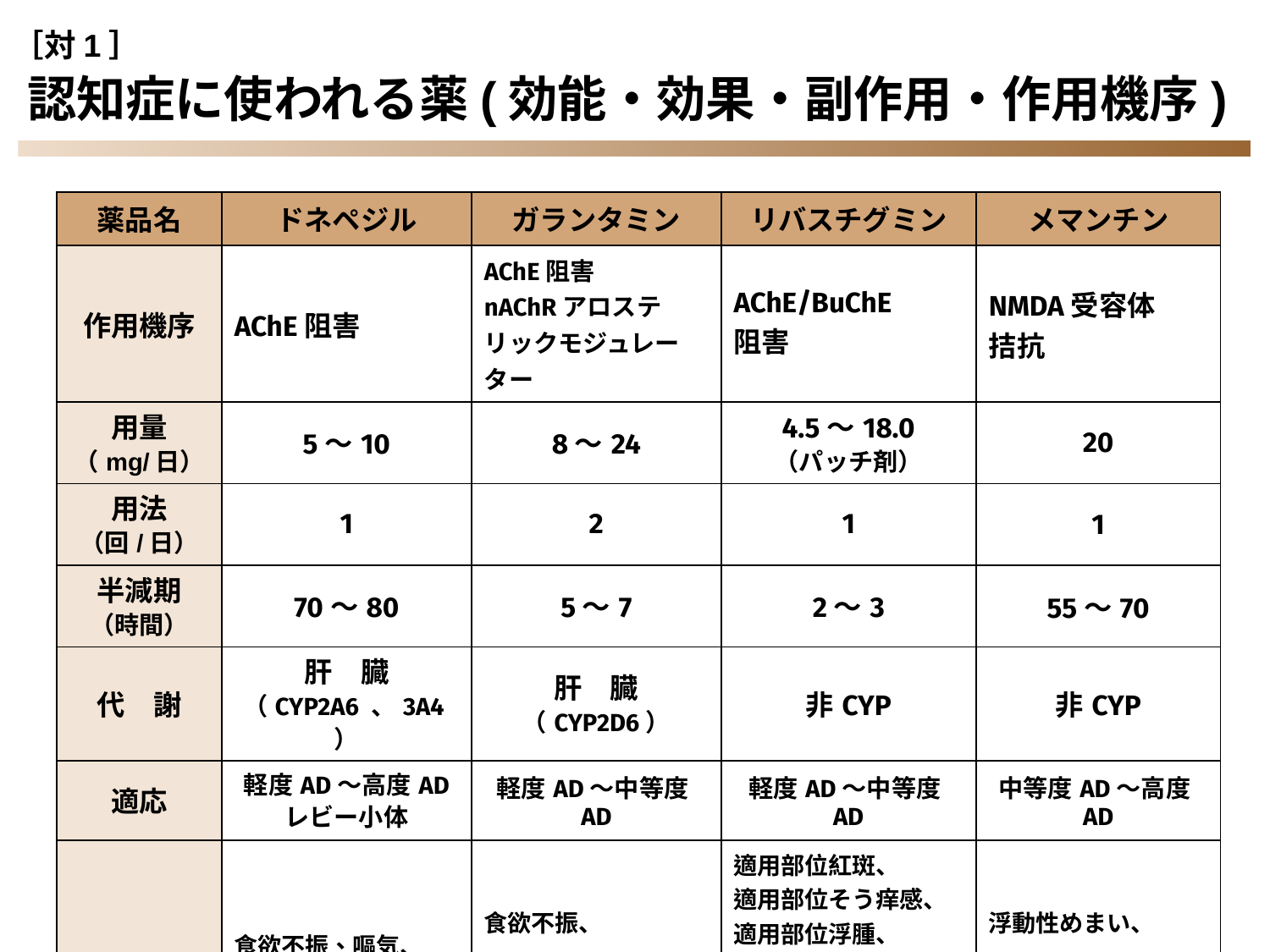

［対1］
認知症に使われる薬(効能・効果・副作用・作用機序)

| 薬品名 | ドネペジル | ガランタミン | リバスチグミン | メマンチン |
| --- | --- | --- | --- | --- |
| 作用機序 | AChE阻害 | AChE阻害 nAChRアロステリックモジュレーター | AChE/BuChE 阻害 | NMDA受容体 拮抗 |
| 用量 （mg/日） | 5～10 | 8～24 | 4.5～18.0 （パッチ剤） | 20 |
| 用法 （回/日） | 1 | 2 | 1 | 1 |
| 半減期 （時間） | 70～80 | 5～7 | 2～3 | 55～70 |
| 代　謝 | 肝　臓 （CYP2A6 、3A4） | 肝　臓 （CYP2D6） | 非CYP | 非CYP |
| 適応 | 軽度AD～高度AD レビー小体 | 軽度AD～中等度AD | 軽度AD～中等度AD | 中等度AD～高度AD |
| 副作用 | 食欲不振、嘔気、 嘔吐、下痢 | 食欲不振、 食欲減退、 悪心、嘔吐、下痢 | 適用部位紅斑、 適用部位そう痒感、 適用部位浮腫、 適用部位皮膚剥脱、接触性皮膚炎、 嘔吐、悪心、食欲不振 | 浮動性めまい、 便秘、体重減少、 頭痛、傾眠 |